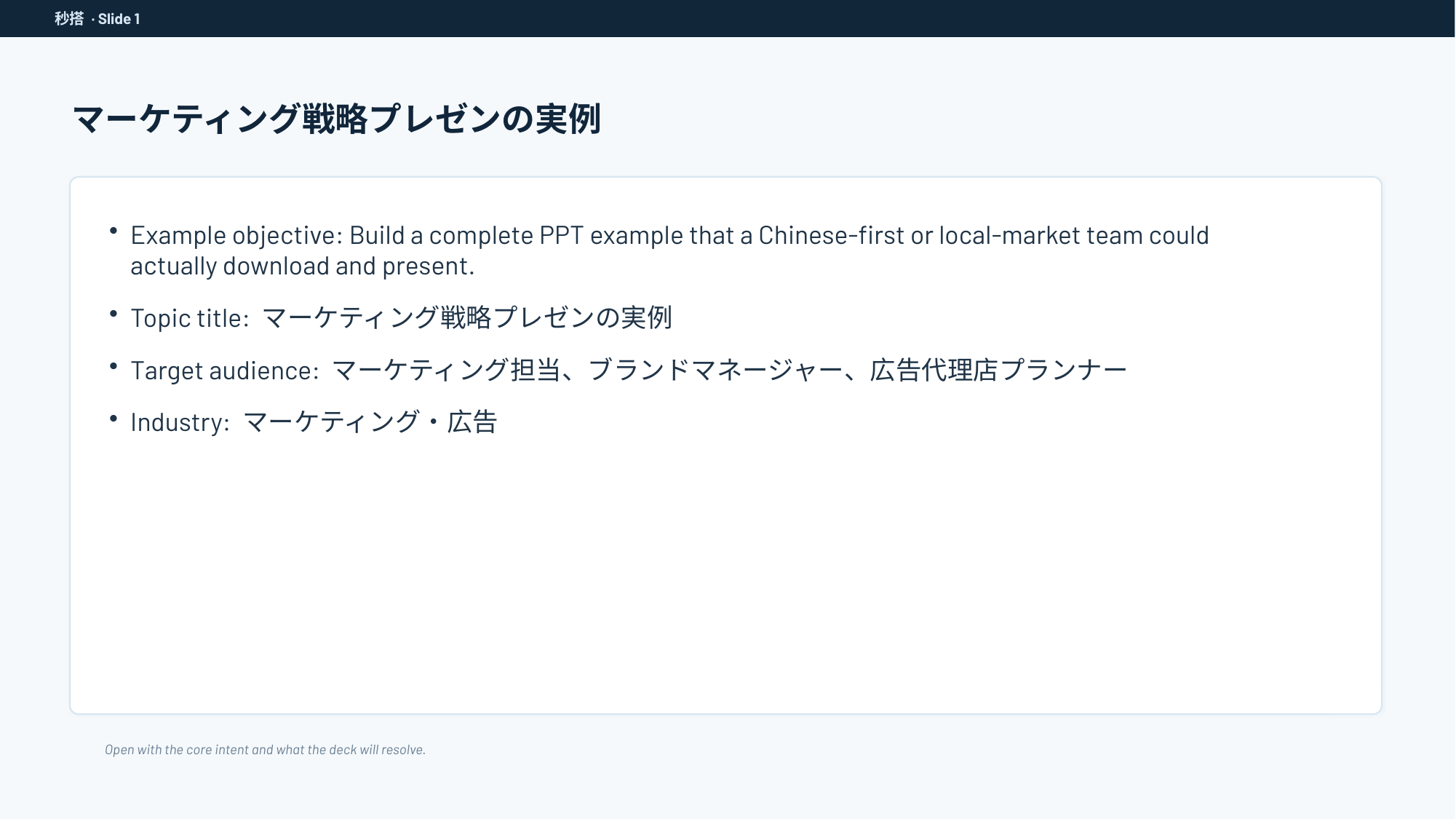

秒搭 · Slide 1
マーケティング戦略プレゼンの実例

Example objective: Build a complete PPT example that a Chinese-first or local-market team could actually download and present.
Topic title: マーケティング戦略プレゼンの実例
Target audience: マーケティング担当、ブランドマネージャー、広告代理店プランナー
Industry: マーケティング・広告
Open with the core intent and what the deck will resolve.